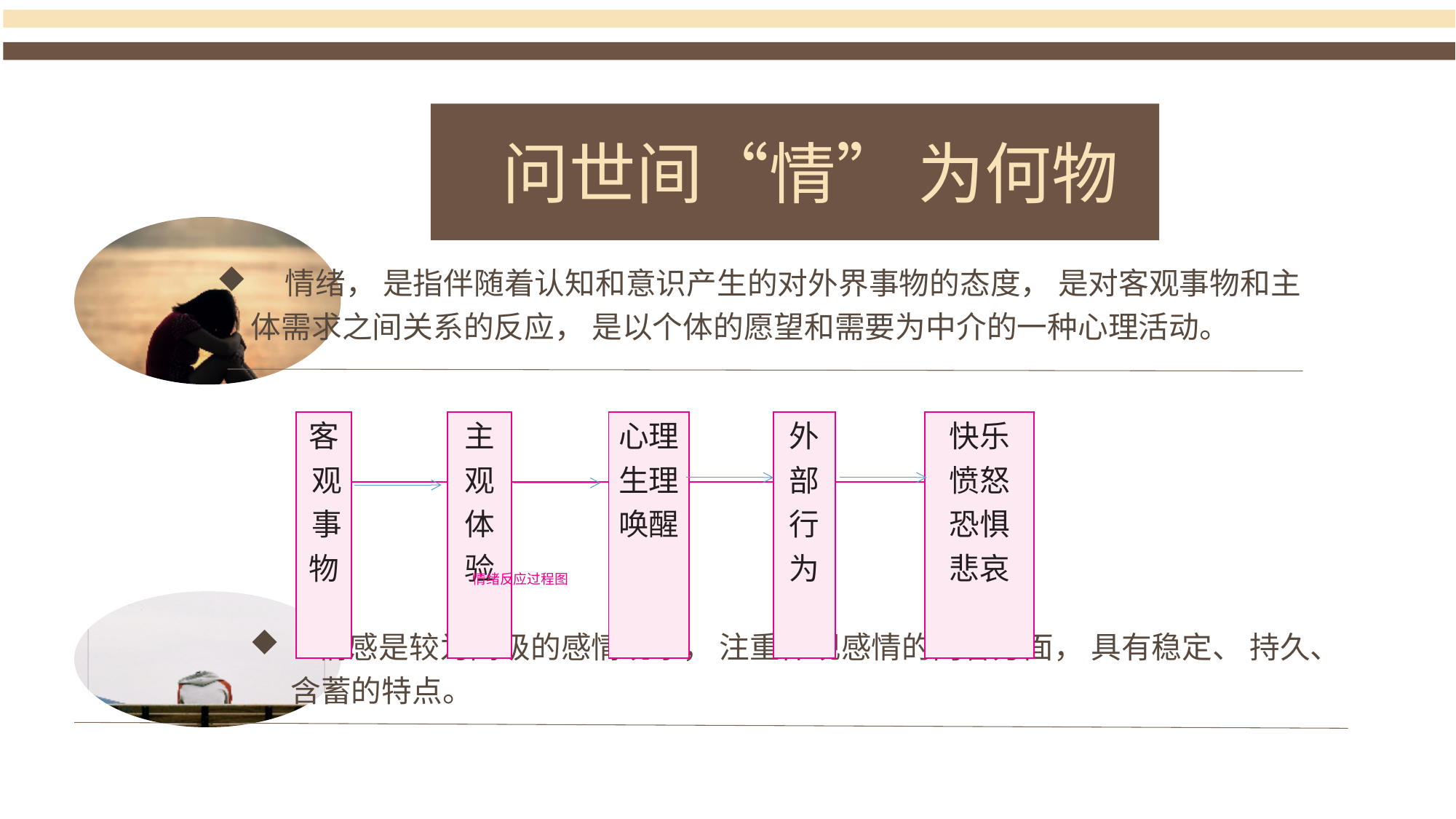

问世间“情” 为何物

    情绪， 是指伴随着认知和意识产生的对外界事物的态度， 是对客观事物和主体需求之间关系的反应， 是以个体的愿望和需要为中介的一种心理活动。

| 客 观 事 物 |  | 主 观 体 验 |  | 心理 生理 唤醒 |  | 外 部 行 为 |  | 快乐 愤怒 恐惧 悲哀 |
| --- | --- | --- | --- | --- | --- | --- | --- | --- |
|  |  |  |  |  |  |  |  |  |
情绪反应过程图

    情感是较为高级的感情现象， 注重体现感情的内容方面， 具有稳定、 持久、 含蓄的特点。